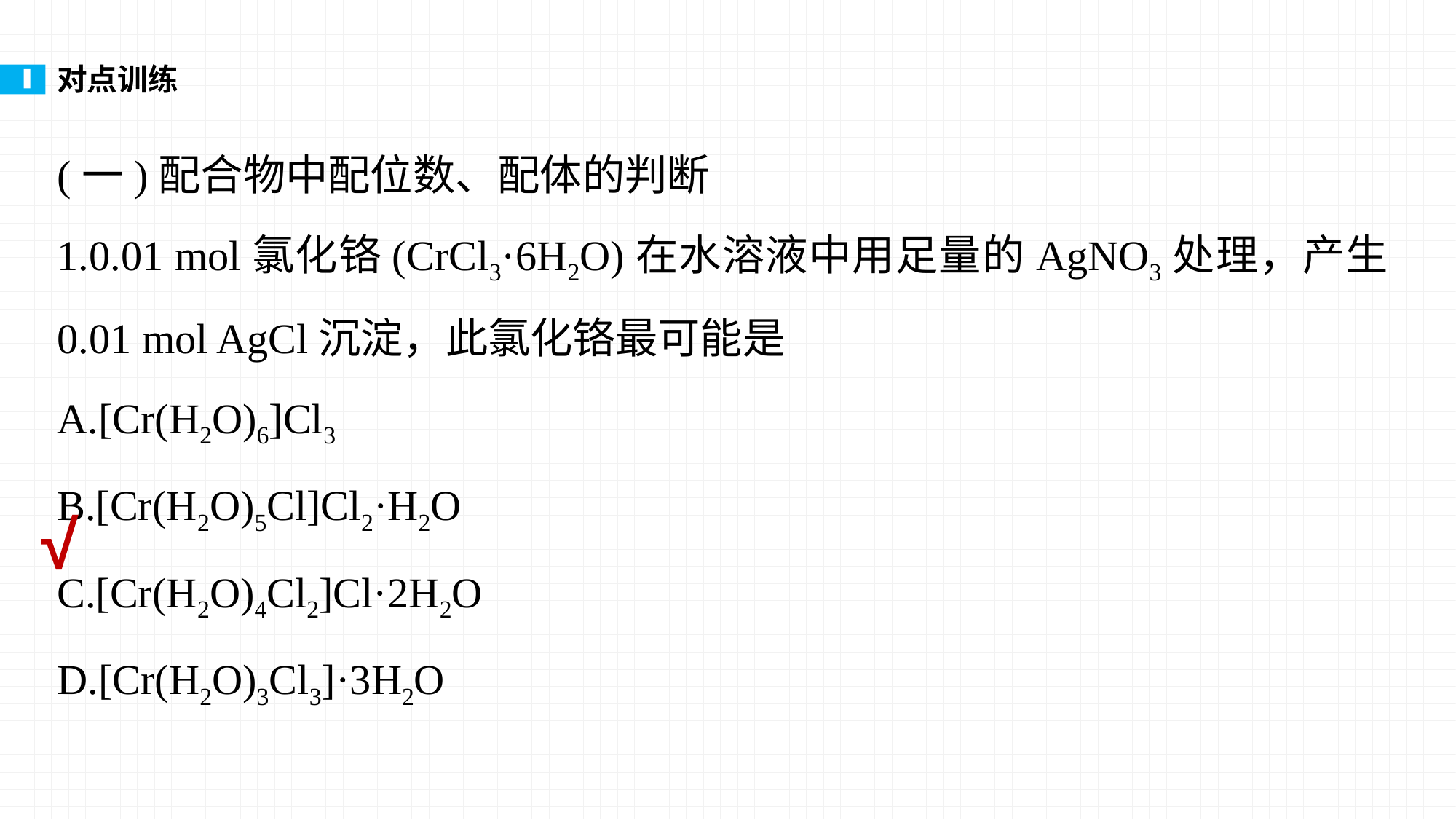

对点训练

(一)配合物中配位数、配体的判断
1.0.01 mol氯化铬(CrCl3·6H2O)在水溶液中用足量的AgNO3处理，产生0.01 mol AgCl沉淀，此氯化铬最可能是
A.[Cr(H2O)6]Cl3
B.[Cr(H2O)5Cl]Cl2·H2O
C.[Cr(H2O)4Cl2]Cl·2H2O
D.[Cr(H2O)3Cl3]·3H2O
√